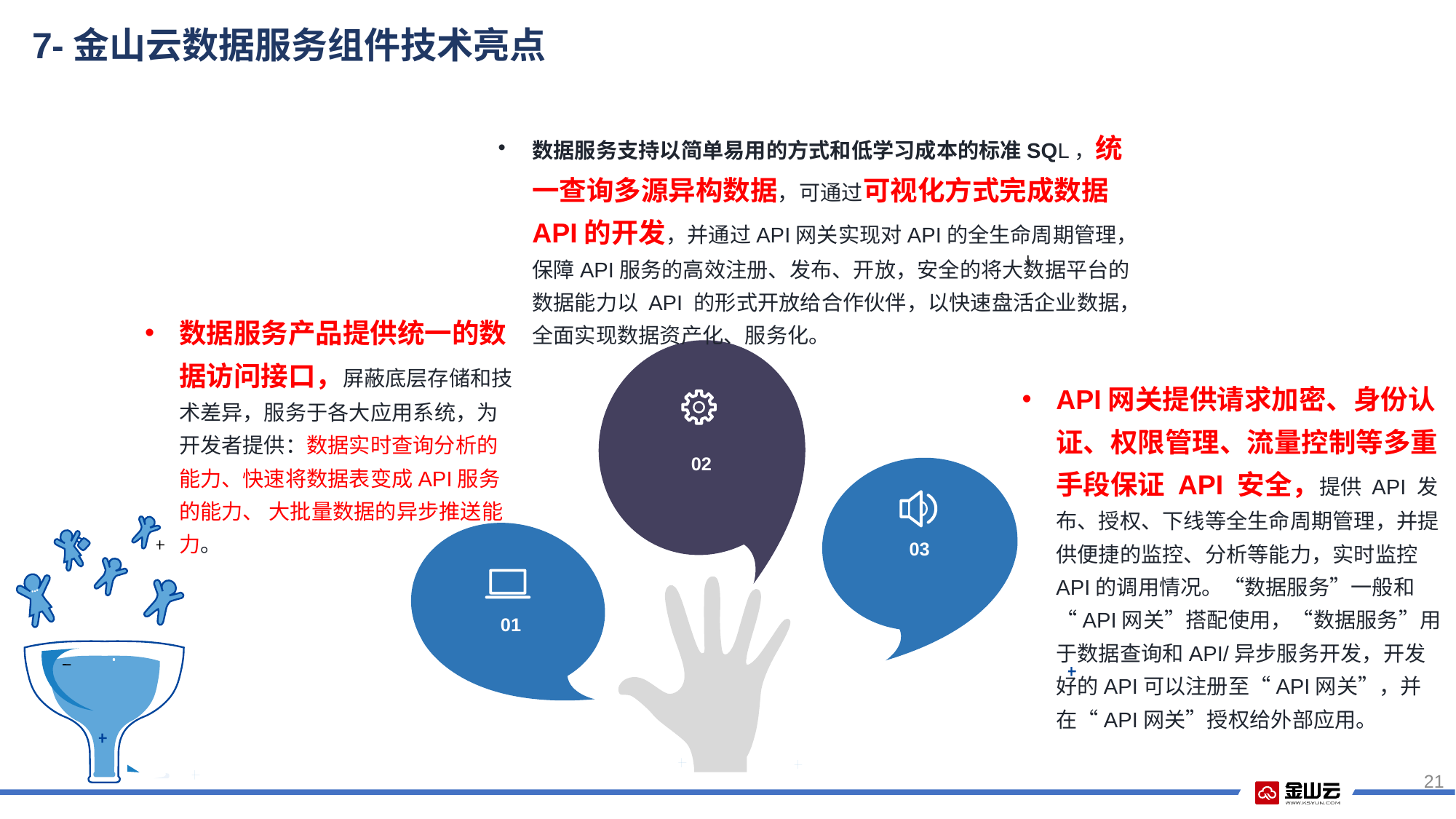

7-金山云数据服务组件技术亮点
数据服务支持以简单易用的方式和低学习成本的标准SQL，统一查询多源异构数据，可通过可视化方式完成数据API的开发，并通过API网关实现对API的全生命周期管理，保障API服务的高效注册、发布、开放，安全的将大数据平台的数据能力以 API 的形式开放给合作伙伴，以快速盘活企业数据，全面实现数据资产化、服务化。

数据服务产品提供统一的数据访问接口，屏蔽底层存储和技术差异，服务于各大应用系统，为开发者提供：数据实时查询分析的能力、快速将数据表变成API服务的能力、 大批量数据的异步推送能力。

API网关提供请求加密、身份认证、权限管理、流量控制等多重手段保证 API 安全，提供 API 发布、授权、下线等全生命周期管理，并提供便捷的监控、分析等能力，实时监控API的调用情况。“数据服务”一般和“API网关”搭配使用，“数据服务”用于数据查询和API/异步服务开发，开发好的API可以注册至“API网关”，并在“API网关”授权给外部应用。

 02

 03

01

21